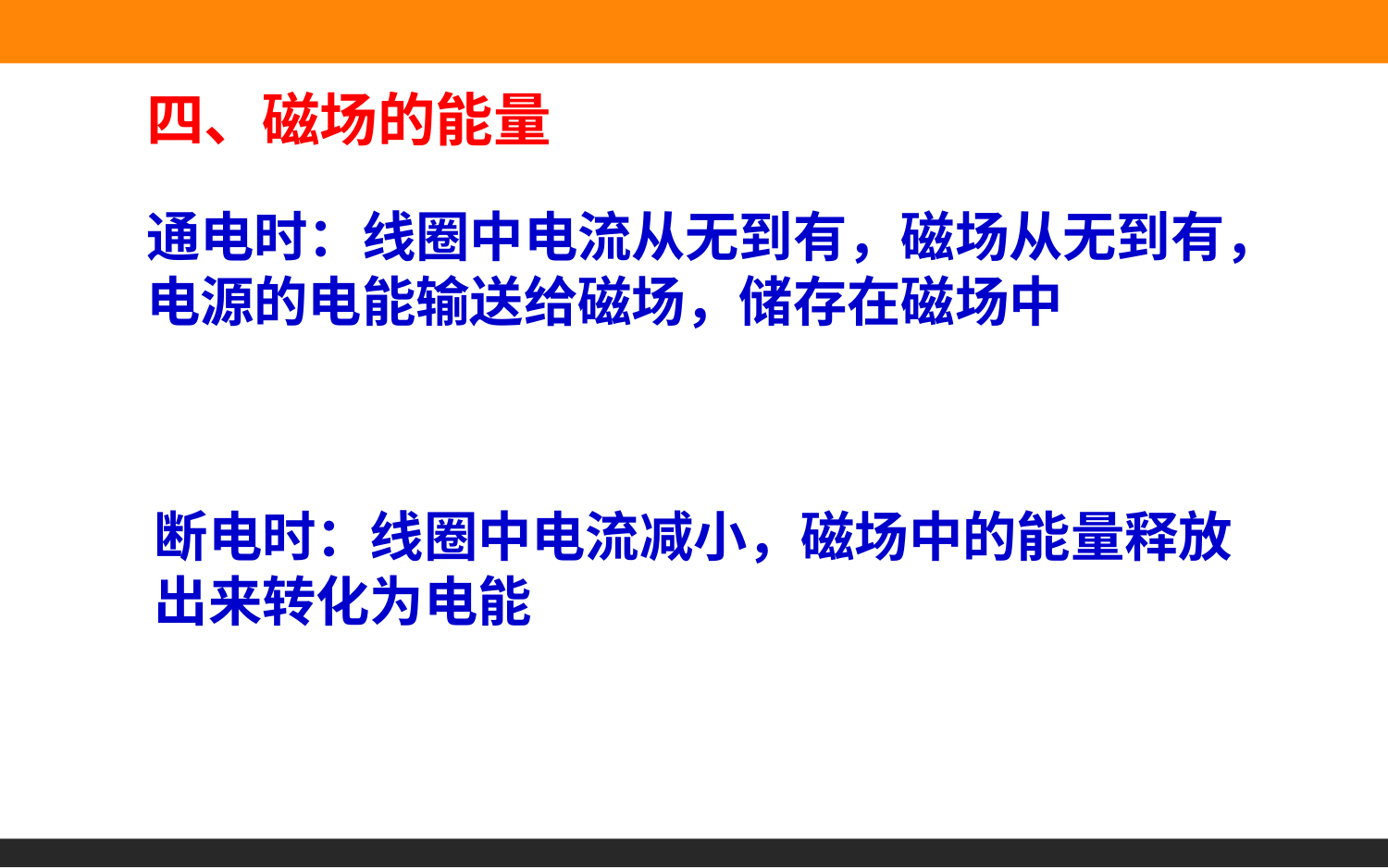

四、磁场的能量
通电时：线圈中电流从无到有，磁场从无到有，电源的电能输送给磁场，储存在磁场中

断电时：线圈中电流减小，磁场中的能量释放出来转化为电能